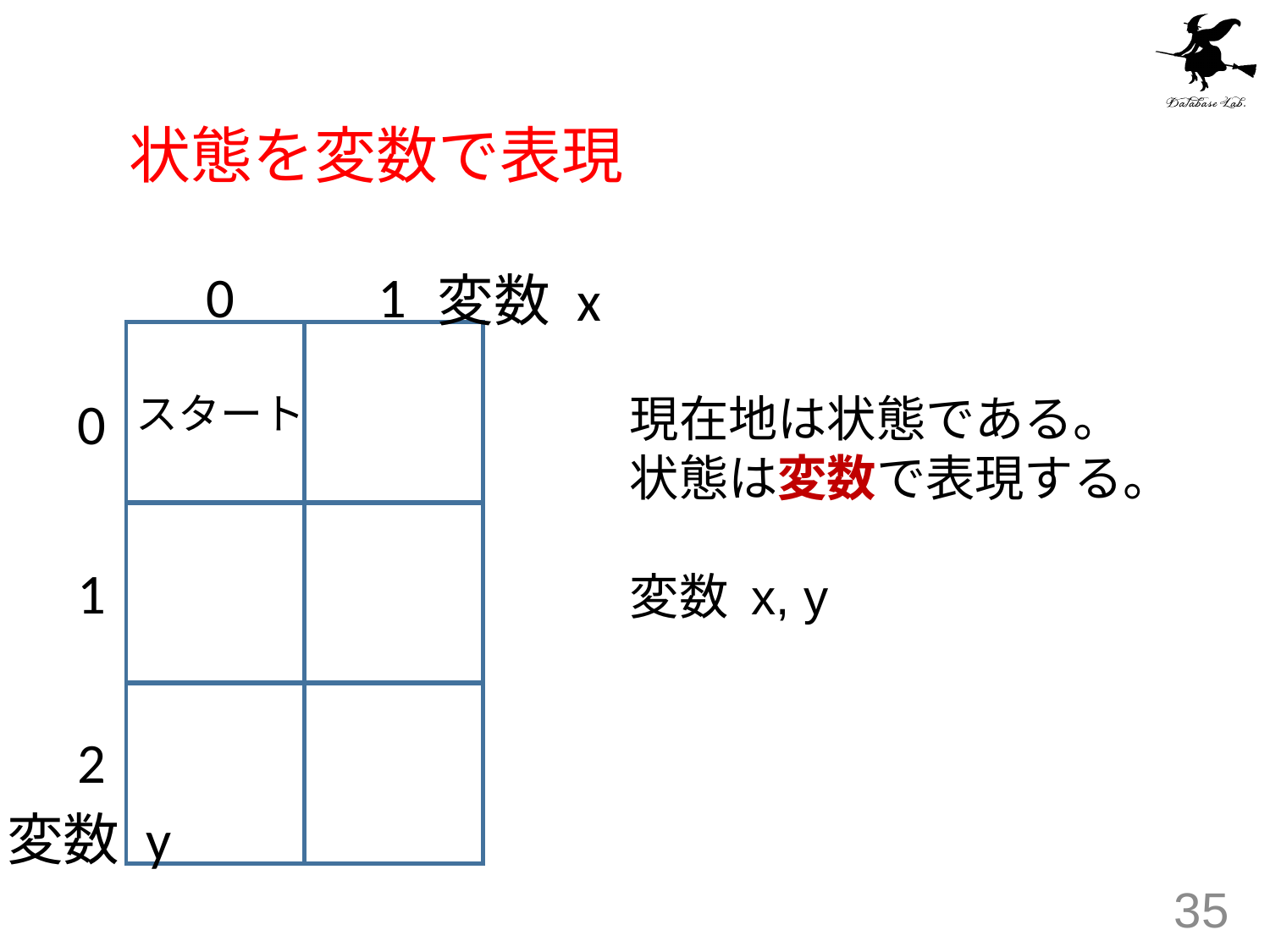

# 状態を変数で表現
0
1
変数 x

スタート
現在地は状態である。
状態は変数で表現する。

変数 x, y
0

1

2
変数 y
35